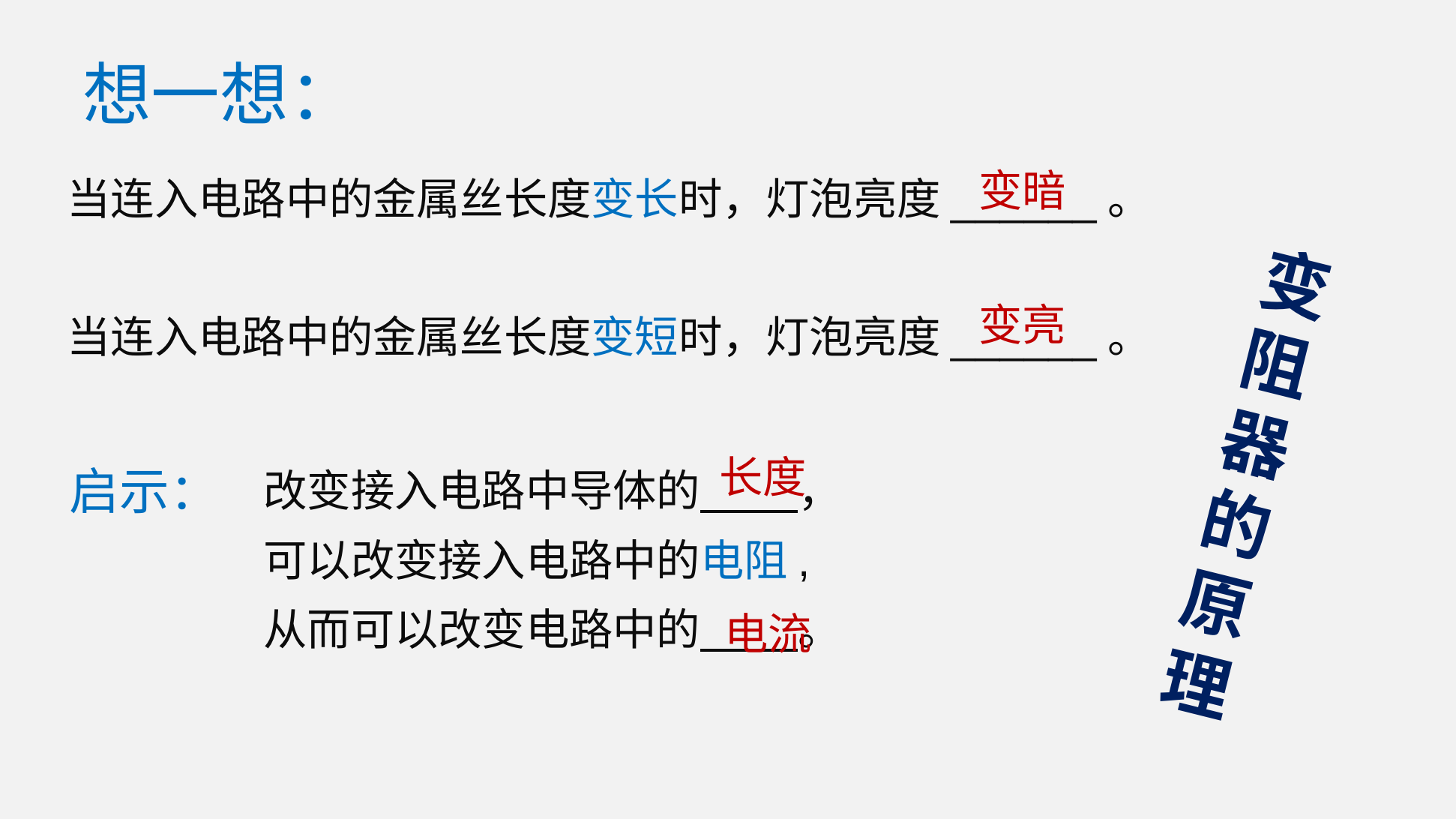

想一想：
变暗
当连入电路中的金属丝长度变长时，灯泡亮度______。
变阻器的原理
变亮
当连入电路中的金属丝长度变短时，灯泡亮度______。
长度
启示：
改变接入电路中导体的          ，
可以改变接入电路中的电阻,
从而可以改变电路中的          。
电流